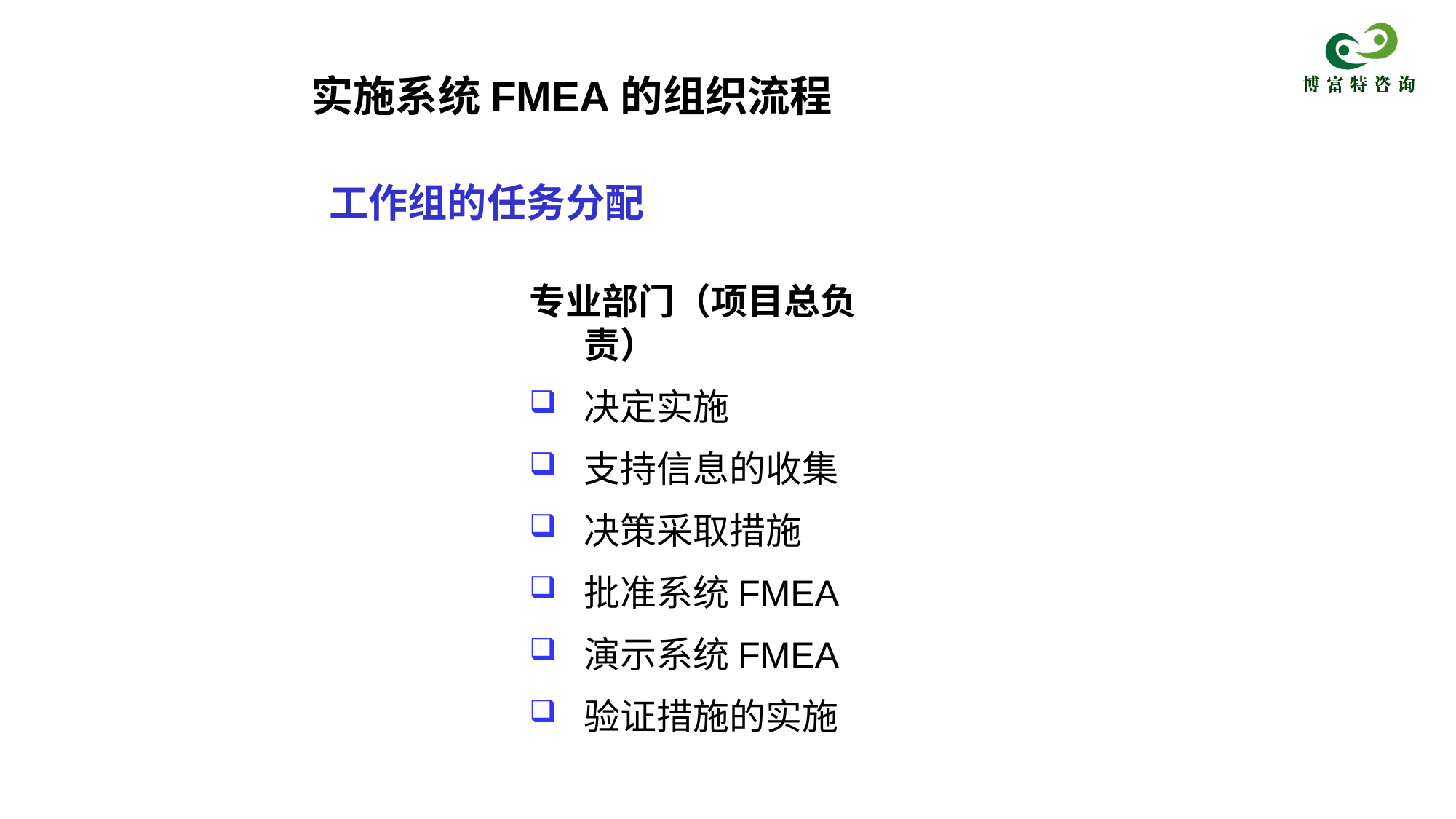

实施系统FMEA的组织流程
工作组的任务分配
专业部门（项目总负责）
决定实施
支持信息的收集
决策采取措施
批准系统FMEA
演示系统FMEA
验证措施的实施